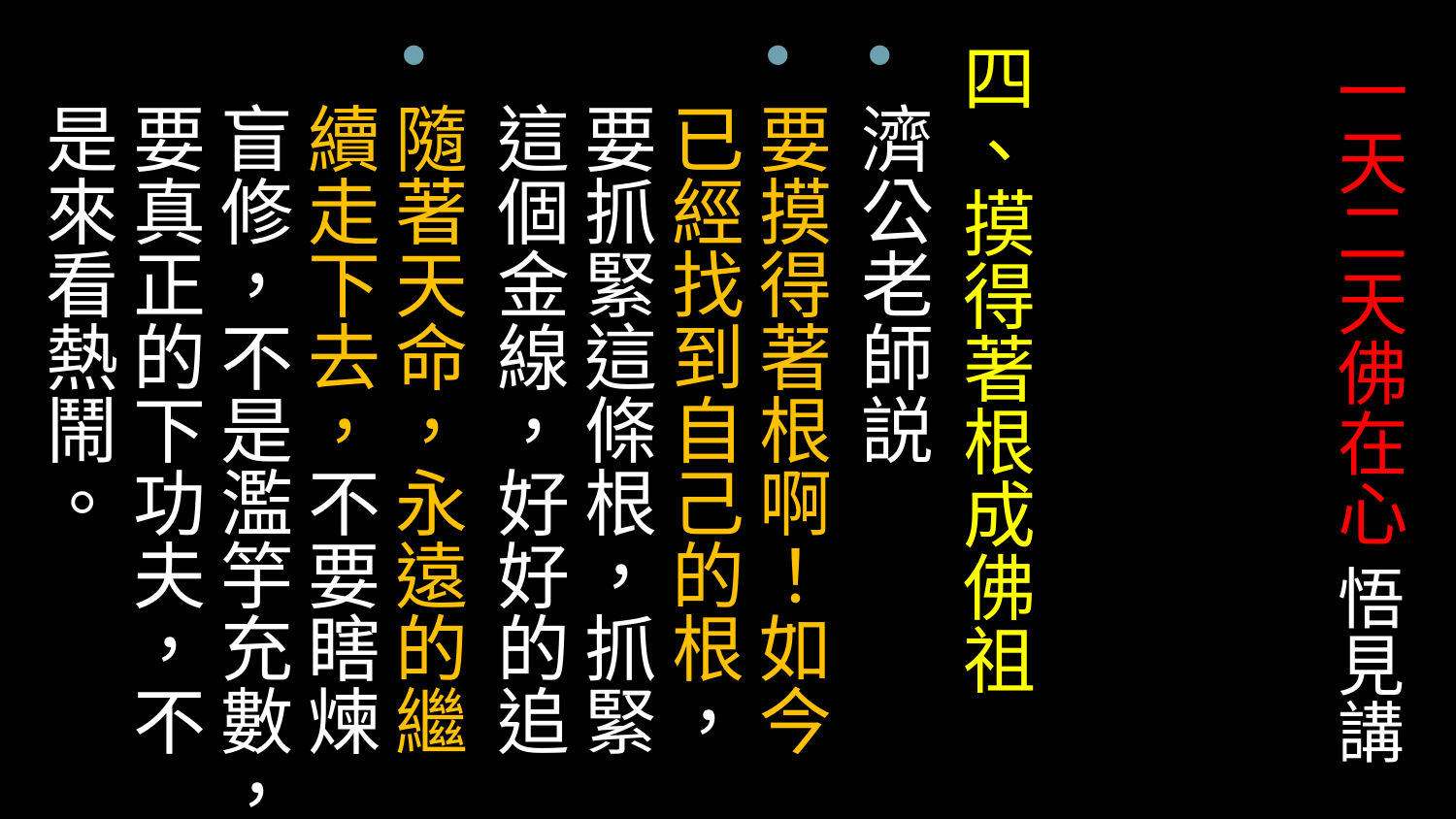

四、摸得著根成佛祖
濟公老師説
要摸得著根啊！如今已經找到自己的根，要抓緊這條根，抓緊這個金線，好好的追
隨著天命，永遠的繼續走下去，不要瞎煉盲修，不是濫竽充數，要真正的下功夫，不是來看熱鬧。
# 一天二天佛在心 悟見講